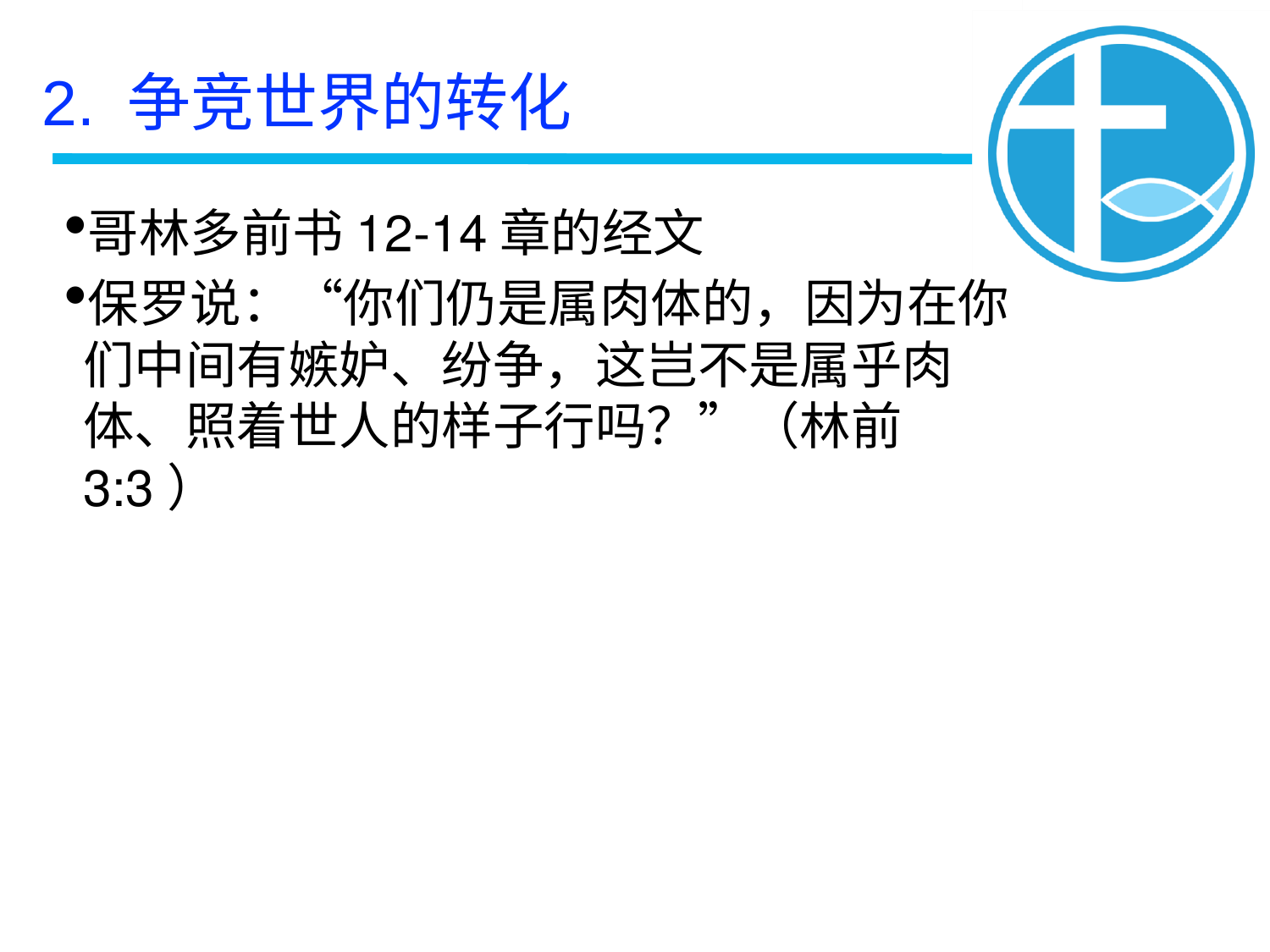

2. 争竞世界的转化
哥林多前书12-14章的经文
保罗说：“你们仍是属肉体的，因为在你们中间有嫉妒、纷争，这岂不是属乎肉体、照着世人的样子行吗？”（林前3:3）